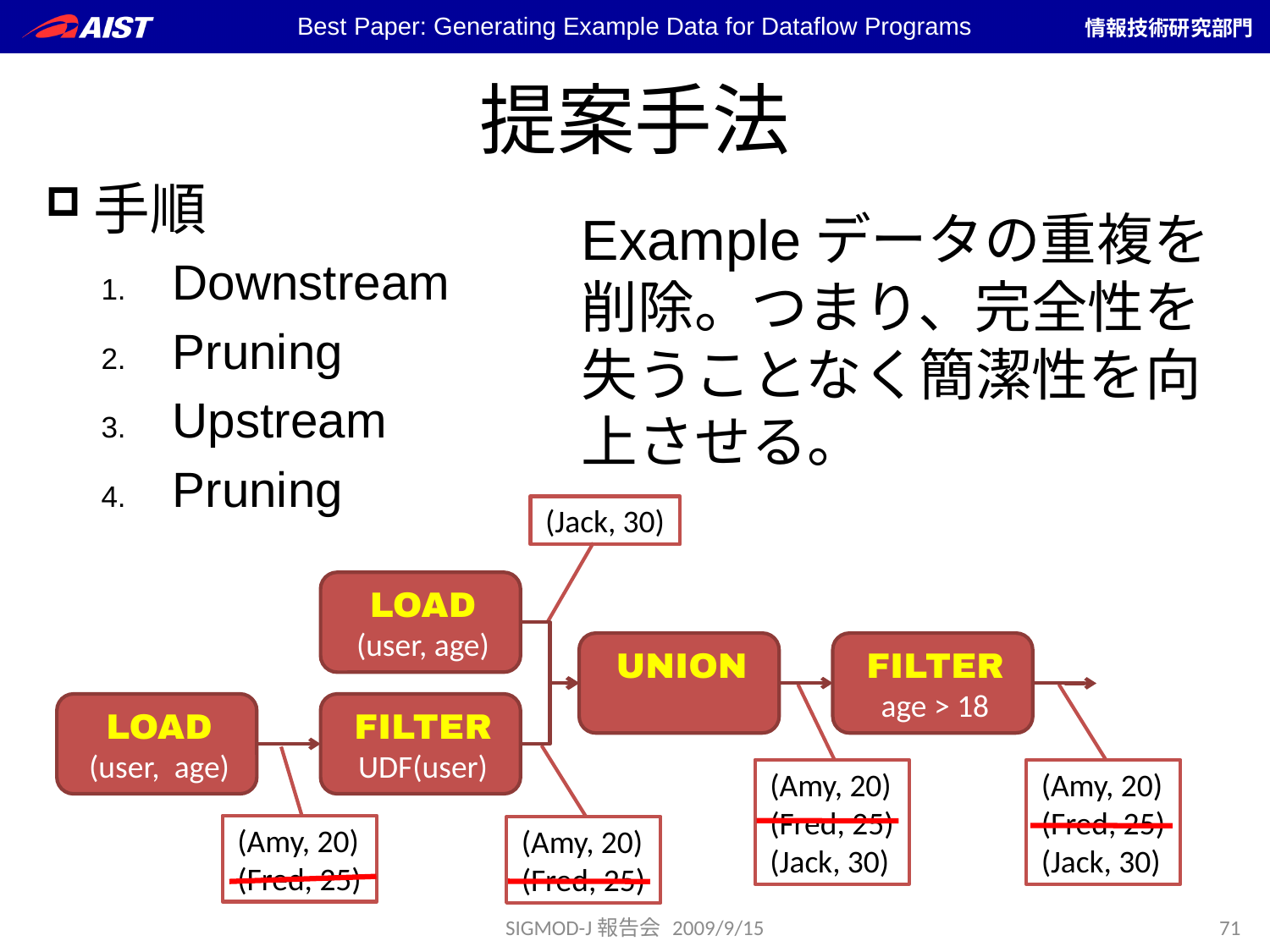

Best Paper: Generating Example Data for Dataflow Programs
# 提案手法
手順
Downstream
Pruning
Upstream
Pruning
Exampleデータの重複を削除。つまり、完全性を失うことなく簡潔性を向上させる。
(Jack, 30)
LOAD
(user, age)
UNION
FILTER
age > 18
LOAD
(user,  age)
FILTER
UDF(user)
(Amy, 20)
(Fred, 25)
(Jack, 30)
(Amy, 20)
(Fred, 25)
(Jack, 30)
(Amy, 20)
(Fred, 25)
(Amy, 20)
(Fred, 25)
SIGMOD-J報告会 2009/9/15
71